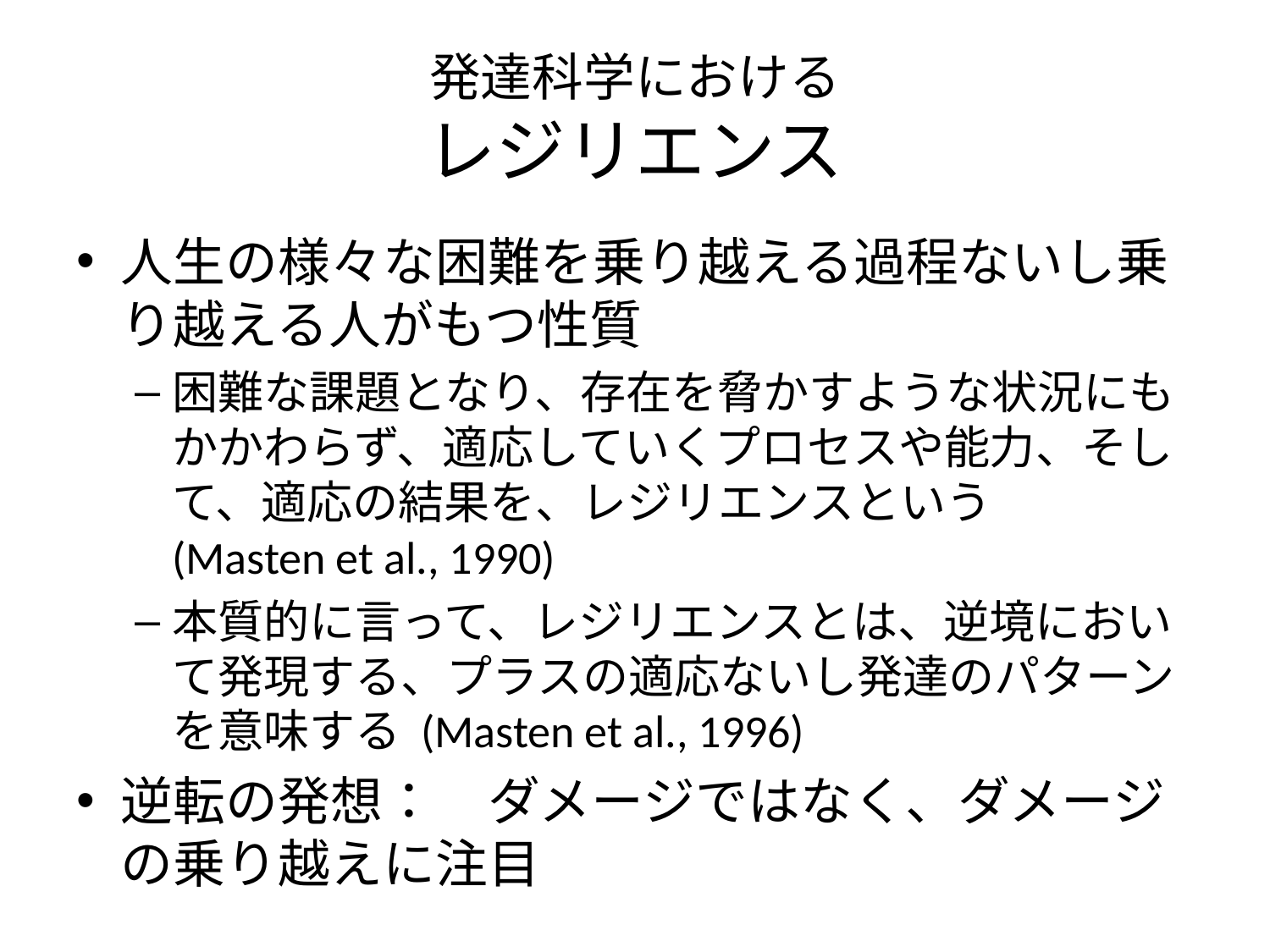

# 発達科学における レジリエンス
人生の様々な困難を乗り越える過程ないし乗り越える人がもつ性質
困難な課題となり、存在を脅かすような状況にもかかわらず、適応していくプロセスや能力、そして、適応の結果を、レジリエンスという　(Masten et al., 1990)
本質的に言って、レジリエンスとは、逆境において発現する、プラスの適応ないし発達のパターンを意味する (Masten et al., 1996)
逆転の発想：　ダメージではなく、ダメージの乗り越えに注目